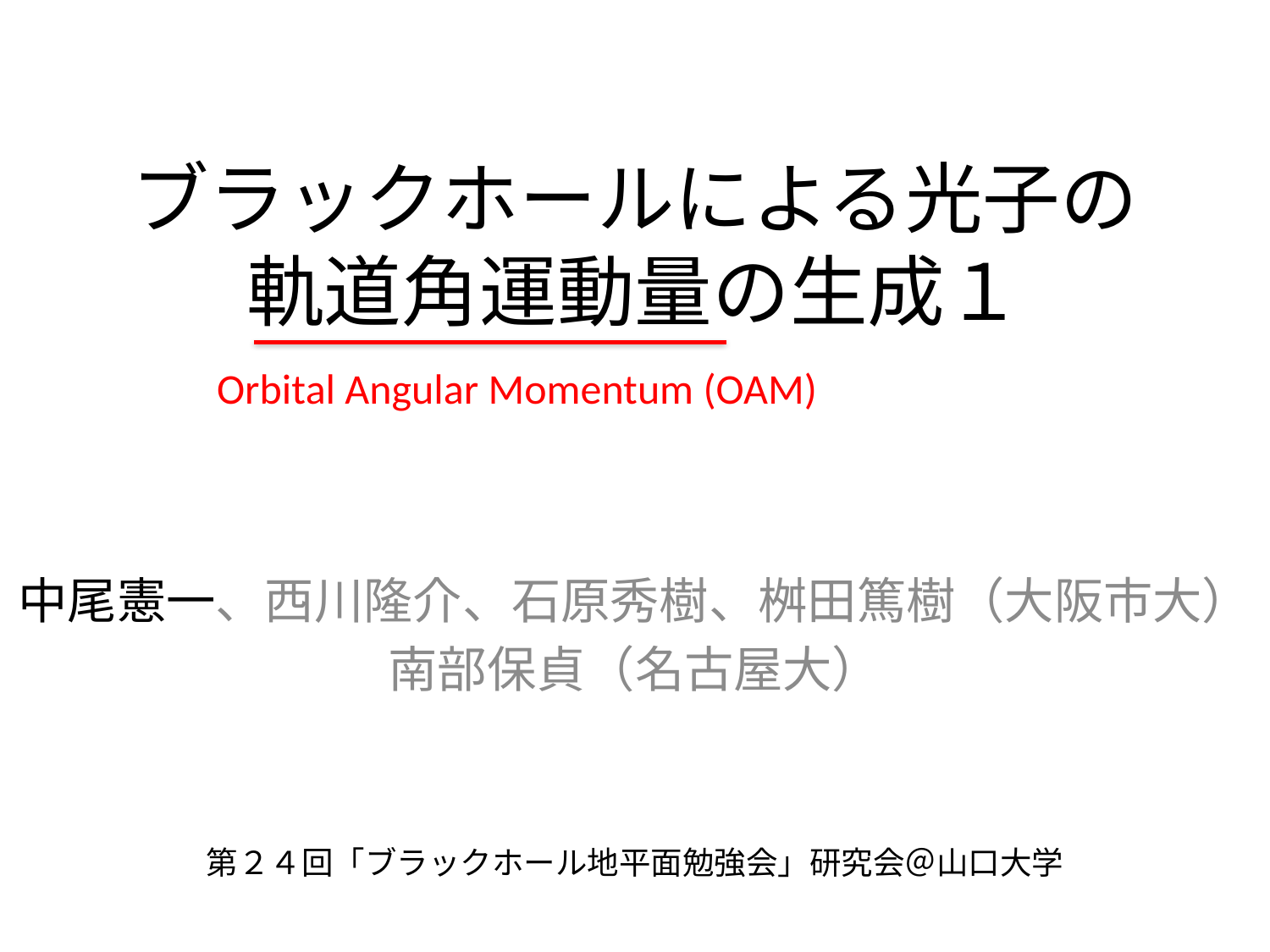

# ブラックホールによる光子の 軌道角運動量の生成１
Orbital Angular Momentum (OAM)
中尾憲一、西川隆介、石原秀樹、桝田篤樹（大阪市大）
南部保貞（名古屋大）
第２４回「ブラックホール地平面勉強会」研究会＠山口大学